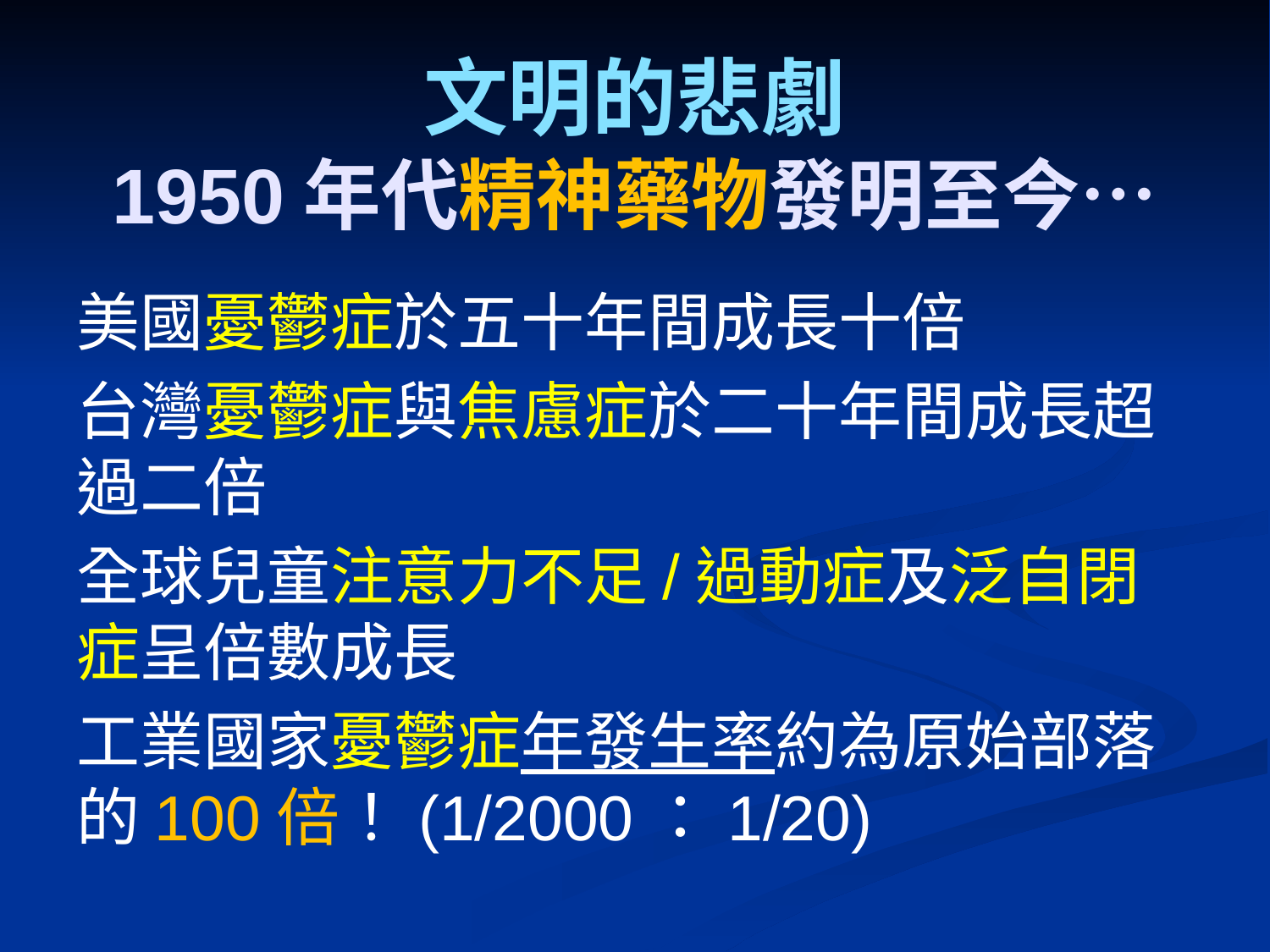

# 文明的悲劇 1950年代精神藥物發明至今…
美國憂鬱症於五十年間成長十倍
台灣憂鬱症與焦慮症於二十年間成長超過二倍
全球兒童注意力不足/過動症及泛自閉症呈倍數成長
工業國家憂鬱症年發生率約為原始部落的100倍！(1/2000：1/20)